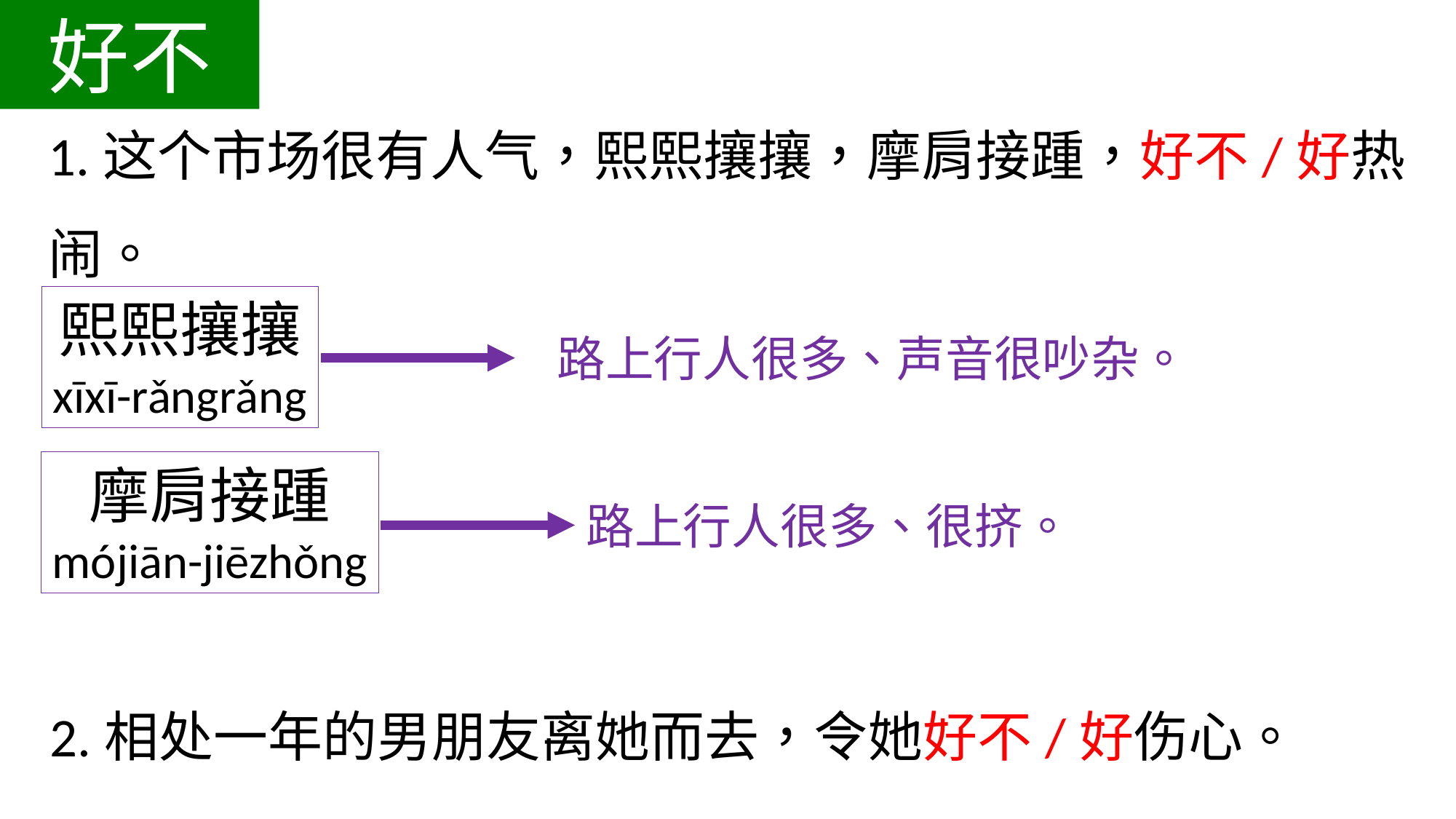

好不
1.这个市场很有人气，熙熙攘攘，摩肩接踵，好不/好热闹。
熙熙攘攘
xīxī-rǎngrǎng
路上行人很多、声音很吵杂。
摩肩接踵
mójiān-jiēzhǒng
路上行人很多、很挤。
2.相处一年的男朋友离她而去，令她好不/好伤心。